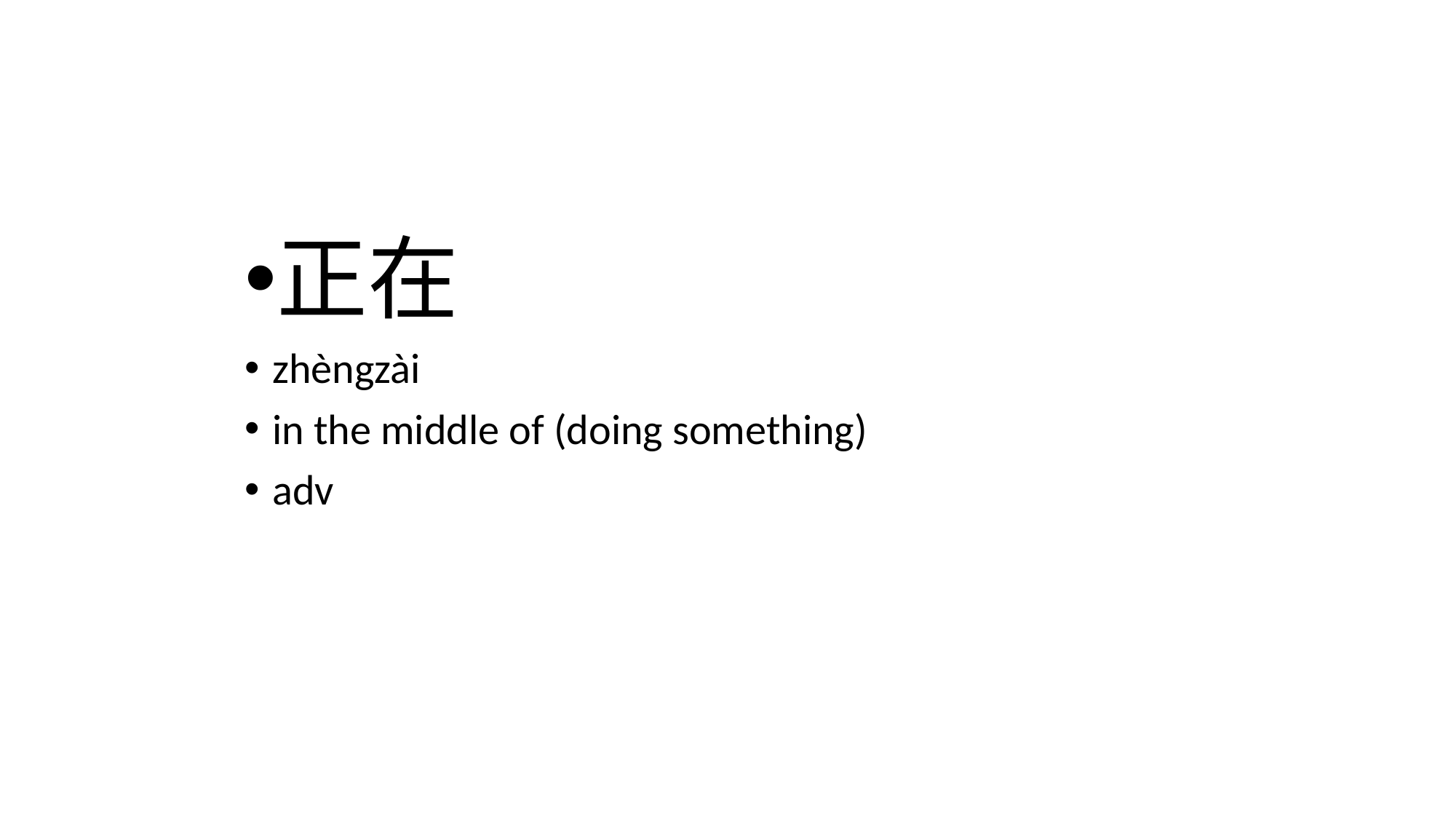

正在
zhèngzài
in the middle of (doing something)
adv